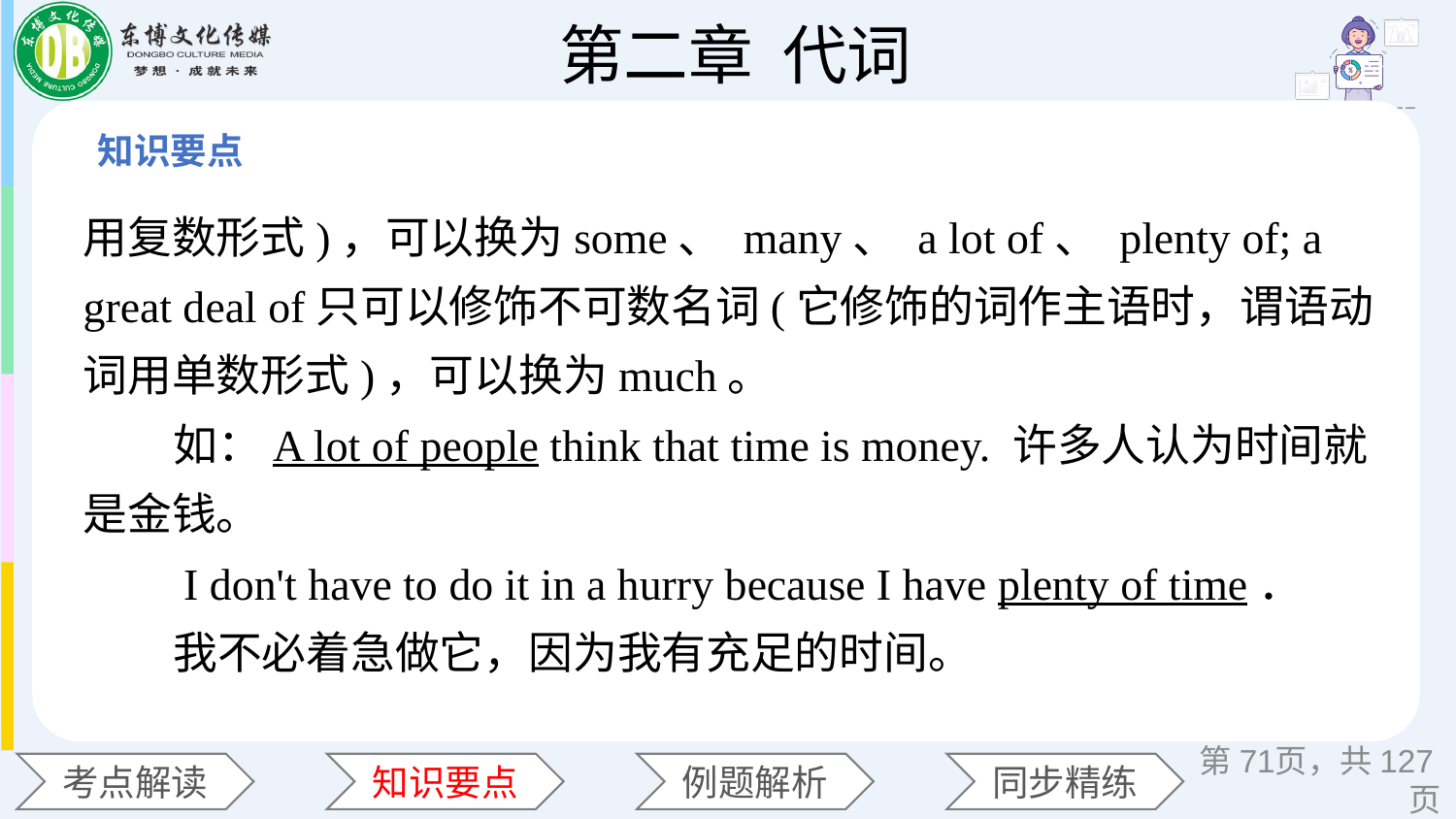

用复数形式)，可以换为some、 many、 a lot of、 plenty of; a great deal of只可以修饰不可数名词(它修饰的词作主语时，谓语动词用单数形式)，可以换为much。
        如：A lot of people think that time is money. 许多人认为时间就是金钱。
         I don't have to do it in a hurry because I have plenty of time．
        我不必着急做它，因为我有充足的时间。
第71页，共127页